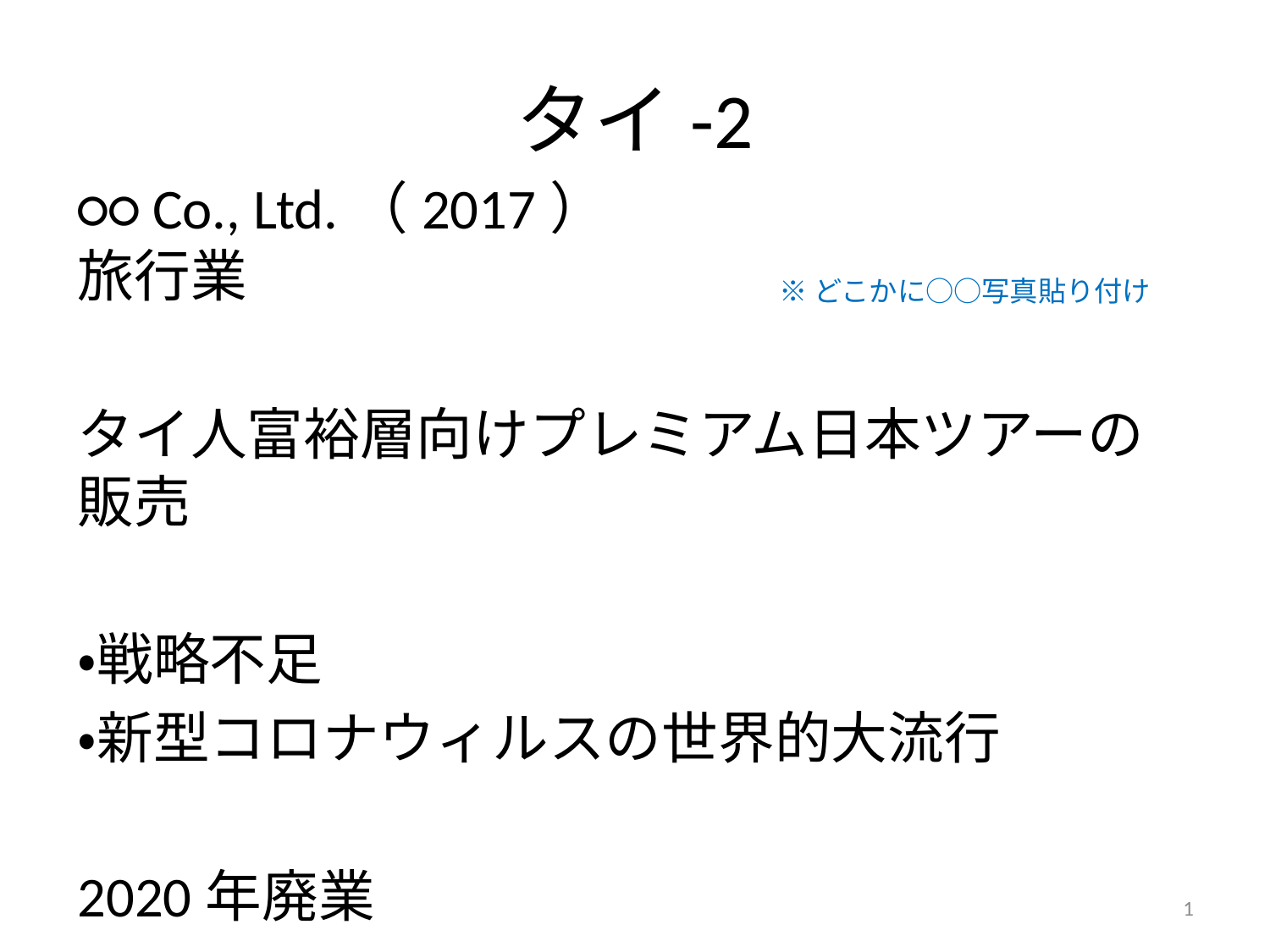

# タイ-2
○○ Co., Ltd.（2017）
旅行業

タイ人富裕層向けプレミアム日本ツアーの販売

・戦略不足
・新型コロナウィルスの世界的大流行

2020年廃業
※どこかに○○写真貼り付け
1